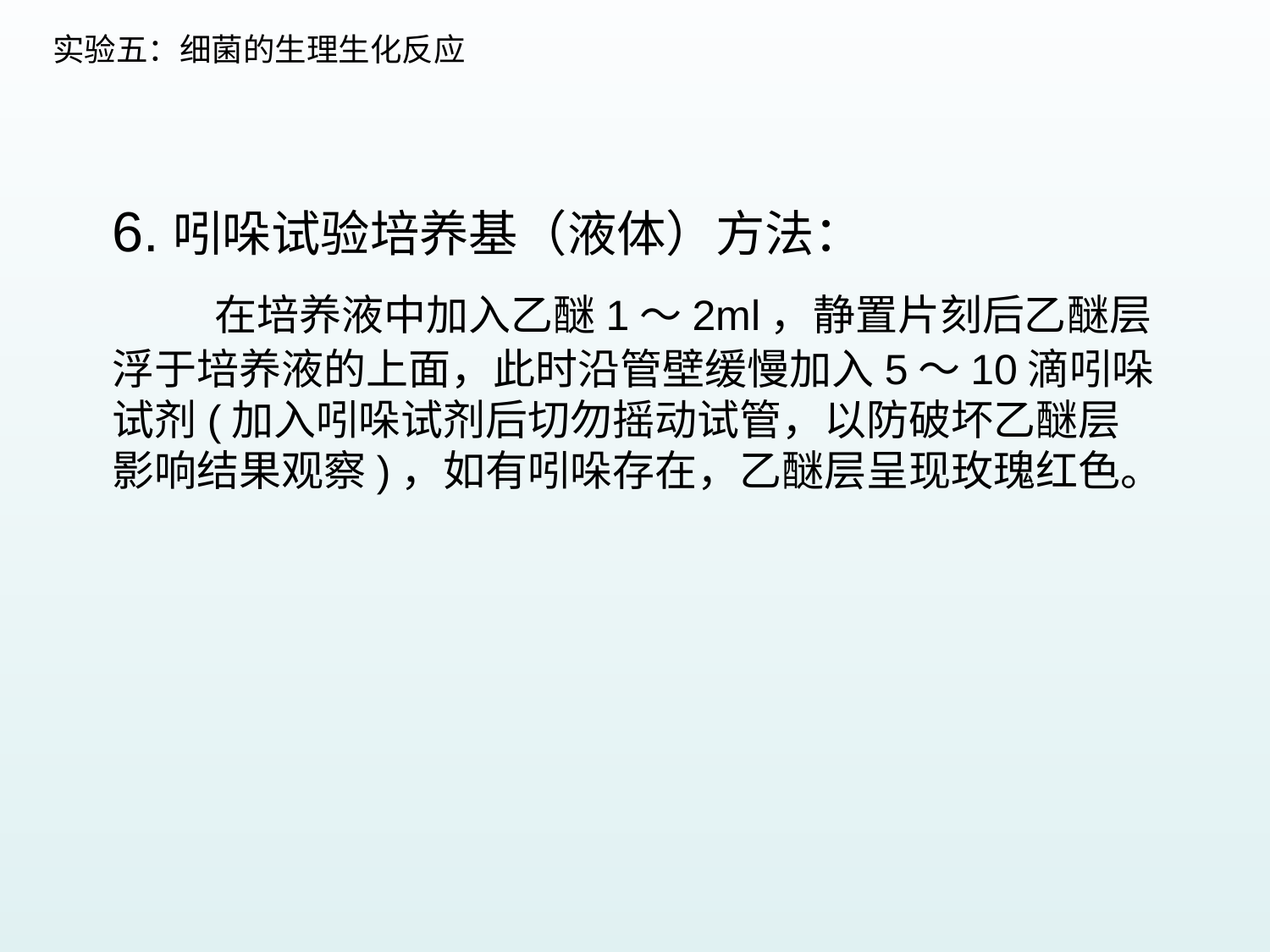

实验五：细菌的生理生化反应
6.吲哚试验培养基（液体）方法：
       在培养液中加入乙醚1～2ml，静置片刻后乙醚层浮于培养液的上面，此时沿管壁缓慢加入5～10滴吲哚试剂(加入吲哚试剂后切勿摇动试管，以防破坏乙醚层影响结果观察)，如有吲哚存在，乙醚层呈现玫瑰红色。